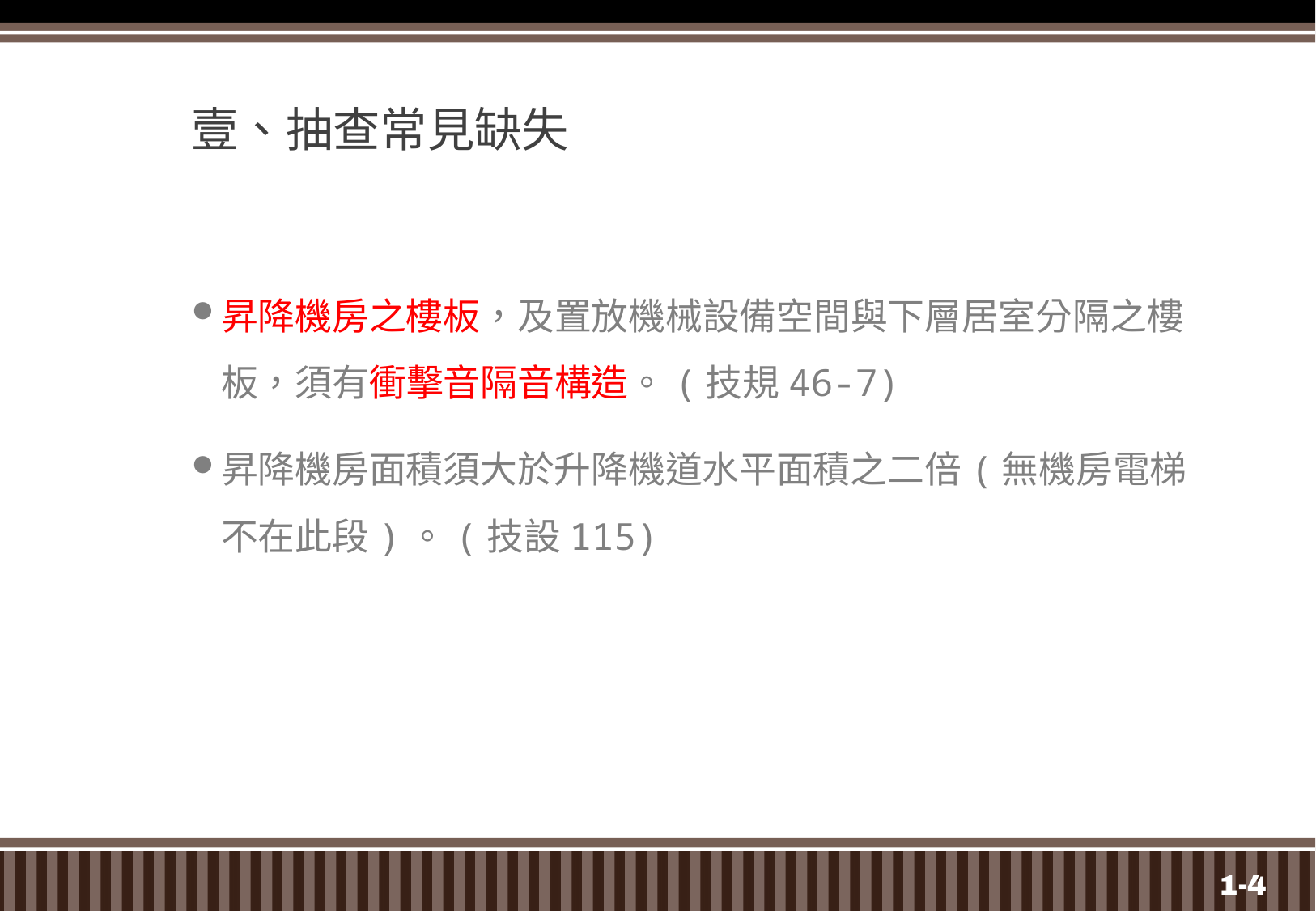

# 壹、抽查常見缺失
昇降機房之樓板，及置放機械設備空間與下層居室分隔之樓板，須有衝擊音隔音構造。(技規46-7)
昇降機房面積須大於升降機道水平面積之二倍(無機房電梯不在此段)。(技設115)

1-4